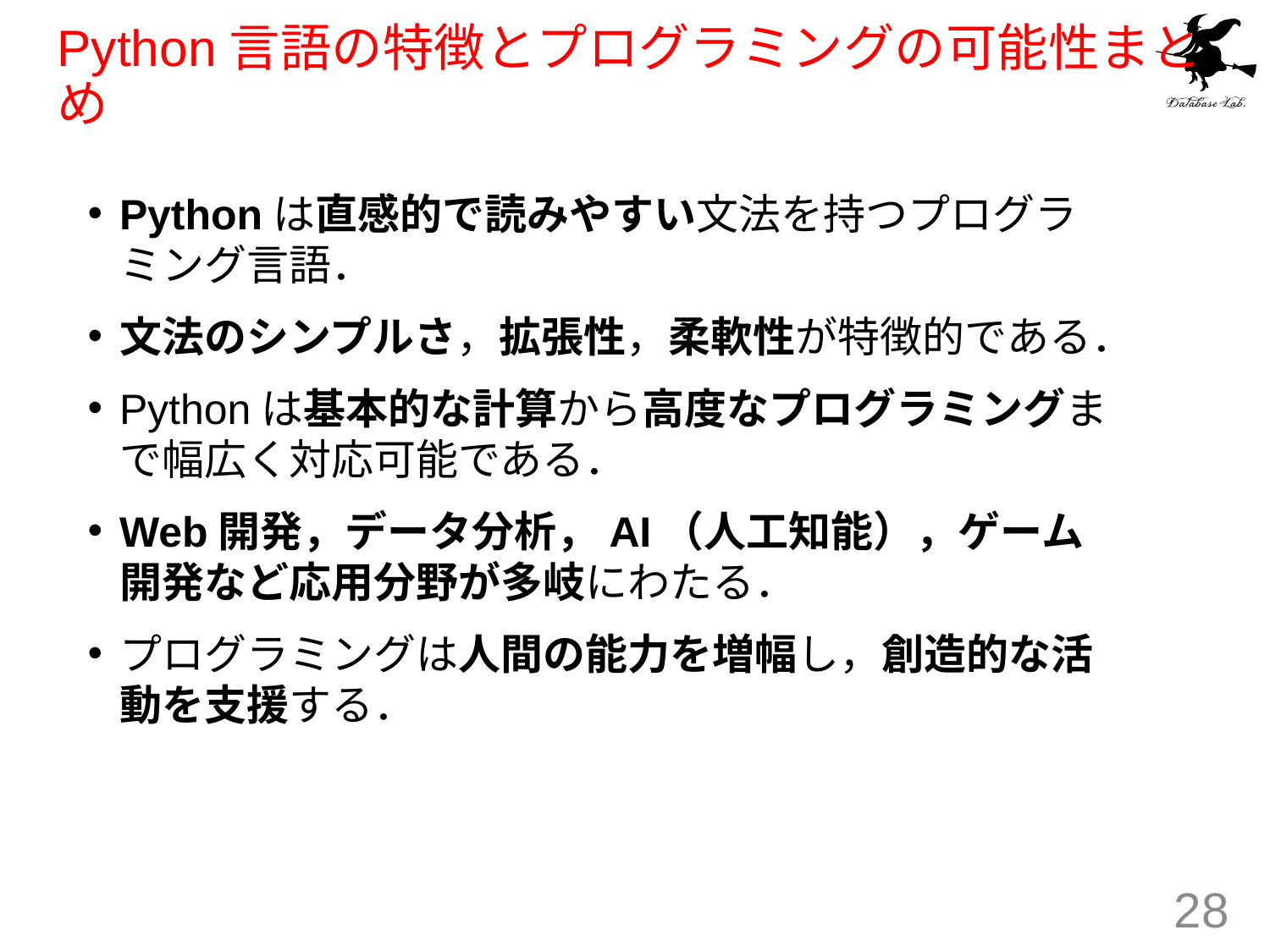

# Python言語の特徴とプログラミングの可能性まとめ
Pythonは直感的で読みやすい文法を持つプログラミング言語．
文法のシンプルさ，拡張性，柔軟性が特徴的である．
Pythonは基本的な計算から高度なプログラミングまで幅広く対応可能である．
Web開発，データ分析，AI（人工知能），ゲーム開発など応用分野が多岐にわたる．
プログラミングは人間の能力を増幅し，創造的な活動を支援する．
28